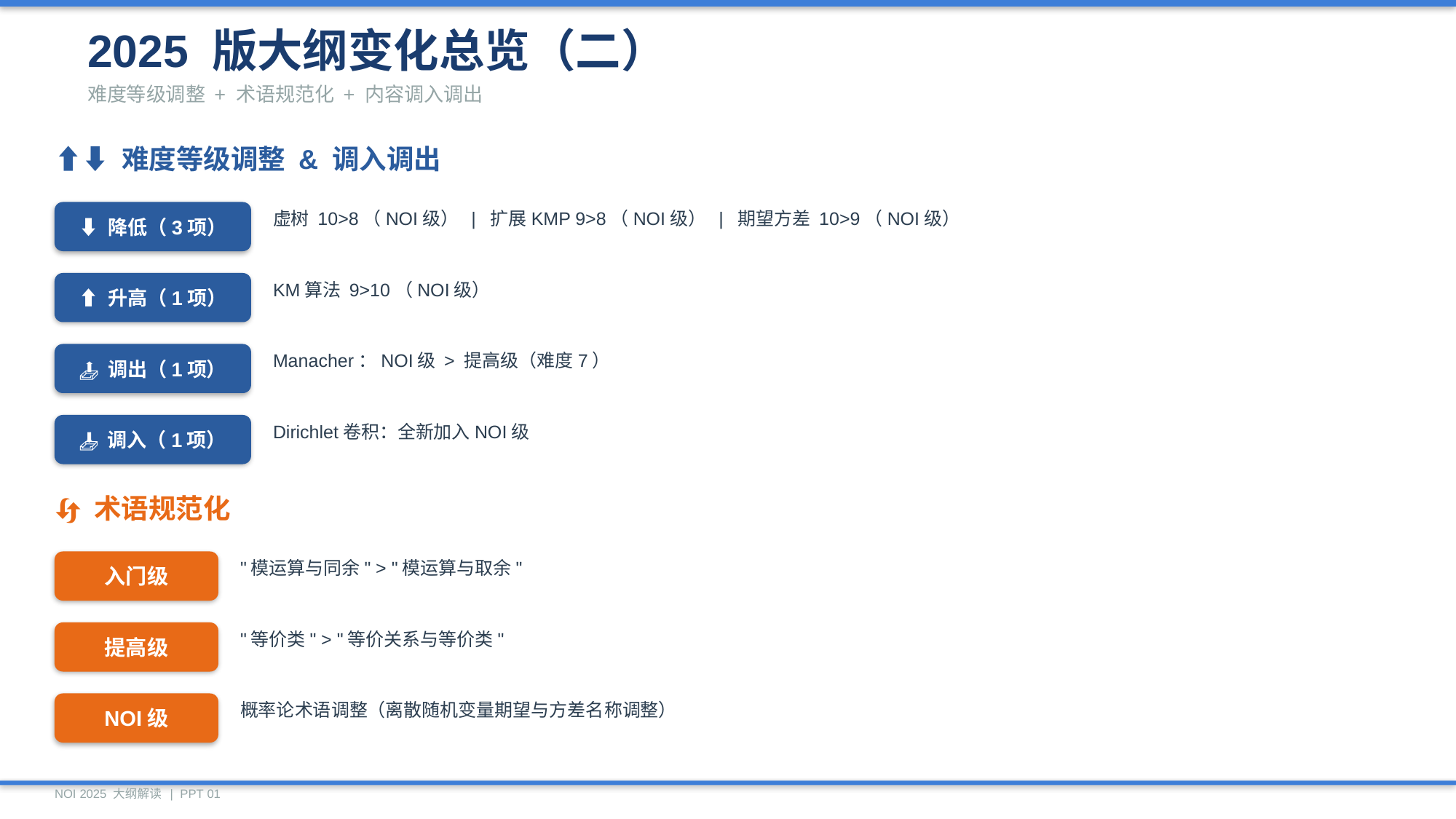

2025 版大纲变化总览（二）
难度等级调整 + 术语规范化 + 内容调入调出
⬆⬇ 难度等级调整 & 调入调出
⬇ 降低（3项）
虚树 10>8（NOI级）  |  扩展KMP 9>8（NOI级）  |  期望方差 10>9（NOI级）
⬆ 升高（1项）
KM算法 9>10（NOI级）
📤 调出（1项）
Manacher：NOI级 > 提高级（难度7）
📥 调入（1项）
Dirichlet卷积：全新加入NOI级
🔄 术语规范化
入门级
"模运算与同余" > "模运算与取余"
提高级
"等价类" > "等价关系与等价类"
NOI级
概率论术语调整（离散随机变量期望与方差名称调整）

NOI 2025 大纲解读  |  PPT 01